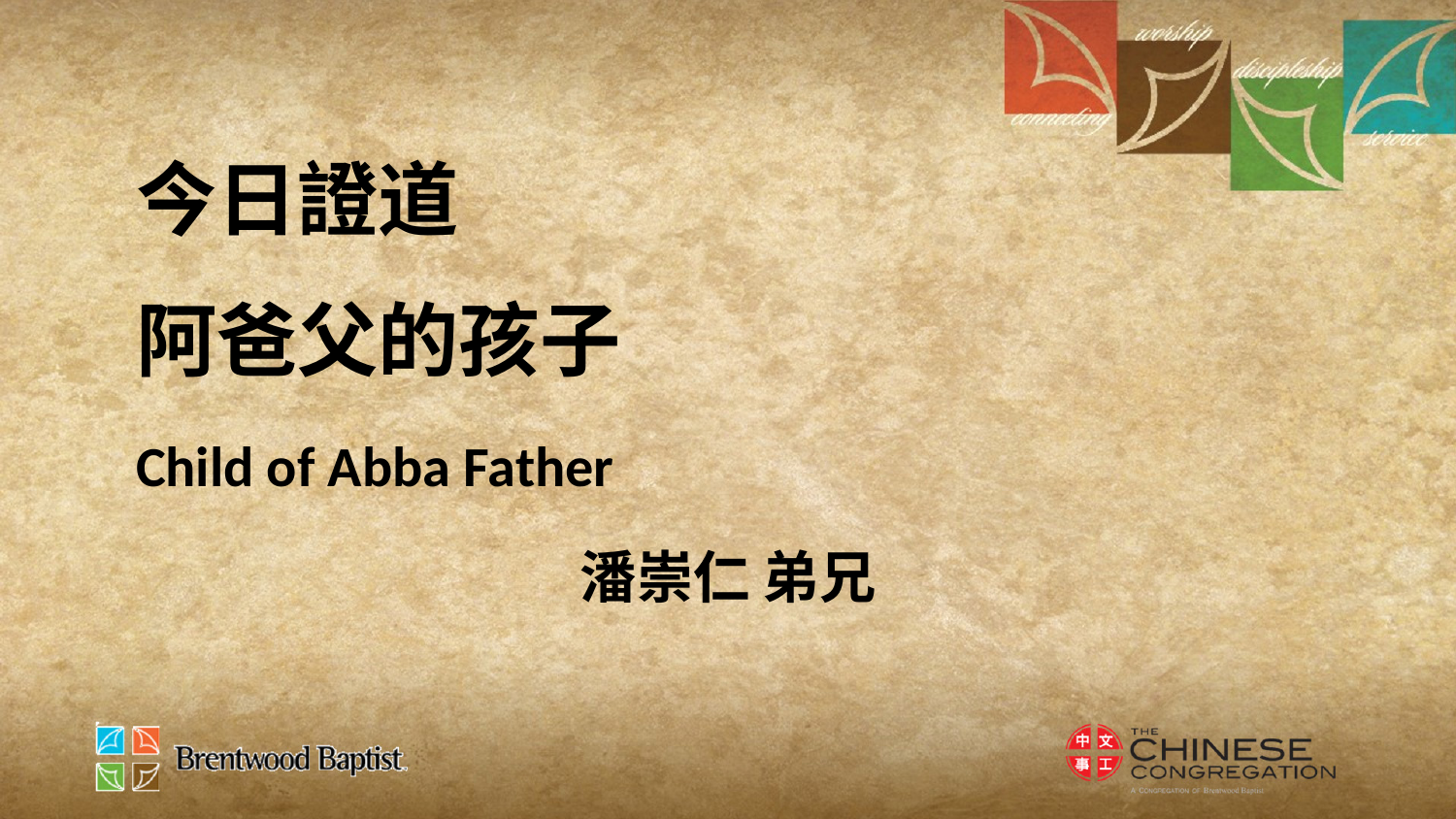

今日證道

阿爸父的孩子

Child of Abba Father

潘崇仁 弟兄